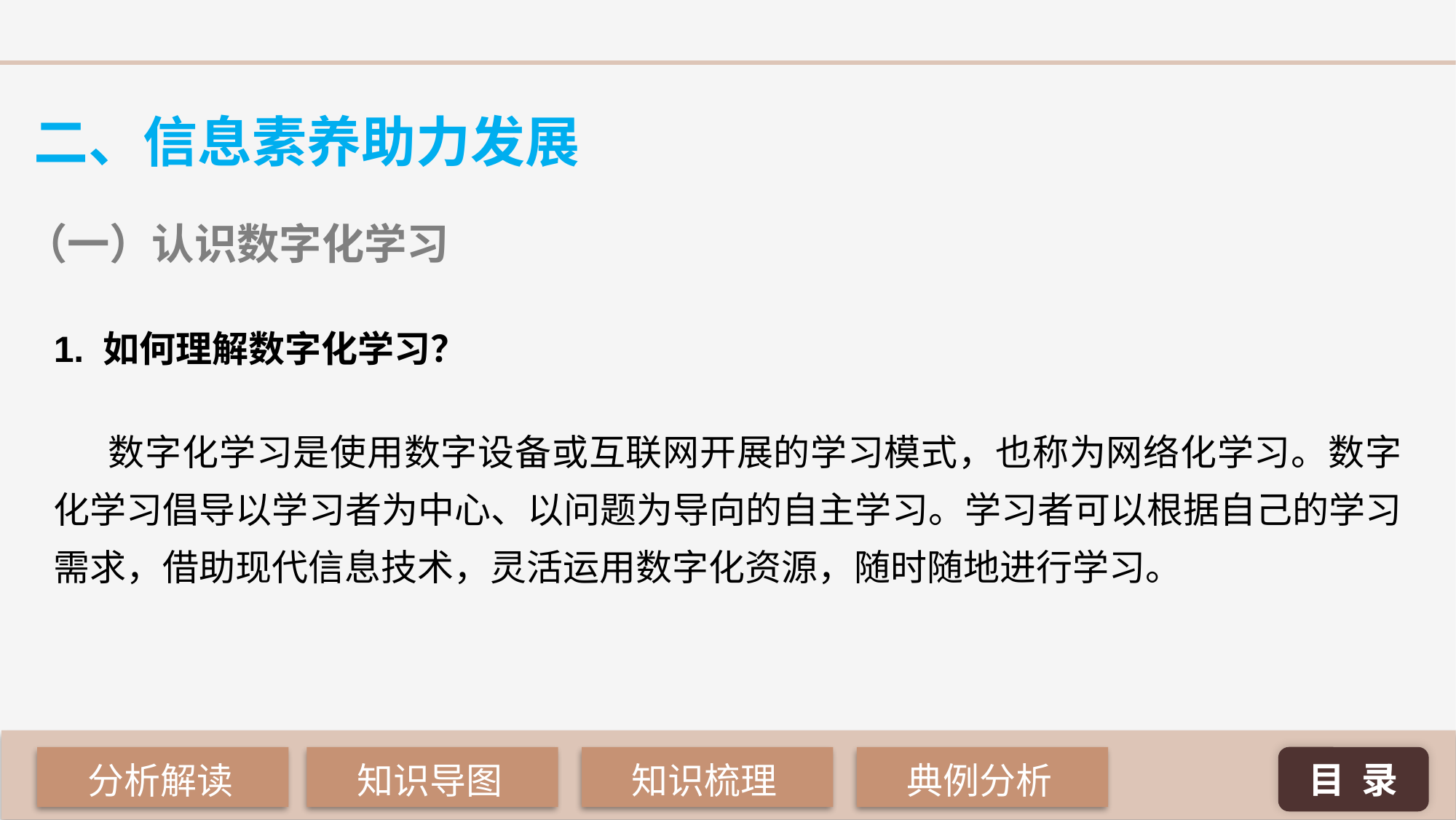

二、信息素养助力发展
（一）认识数字化学习
1. 如何理解数字化学习？
数字化学习是使用数字设备或互联网开展的学习模式，也称为网络化学习。数字化学习倡导以学习者为中心、以问题为导向的自主学习。学习者可以根据自己的学习需求，借助现代信息技术，灵活运用数字化资源，随时随地进行学习。